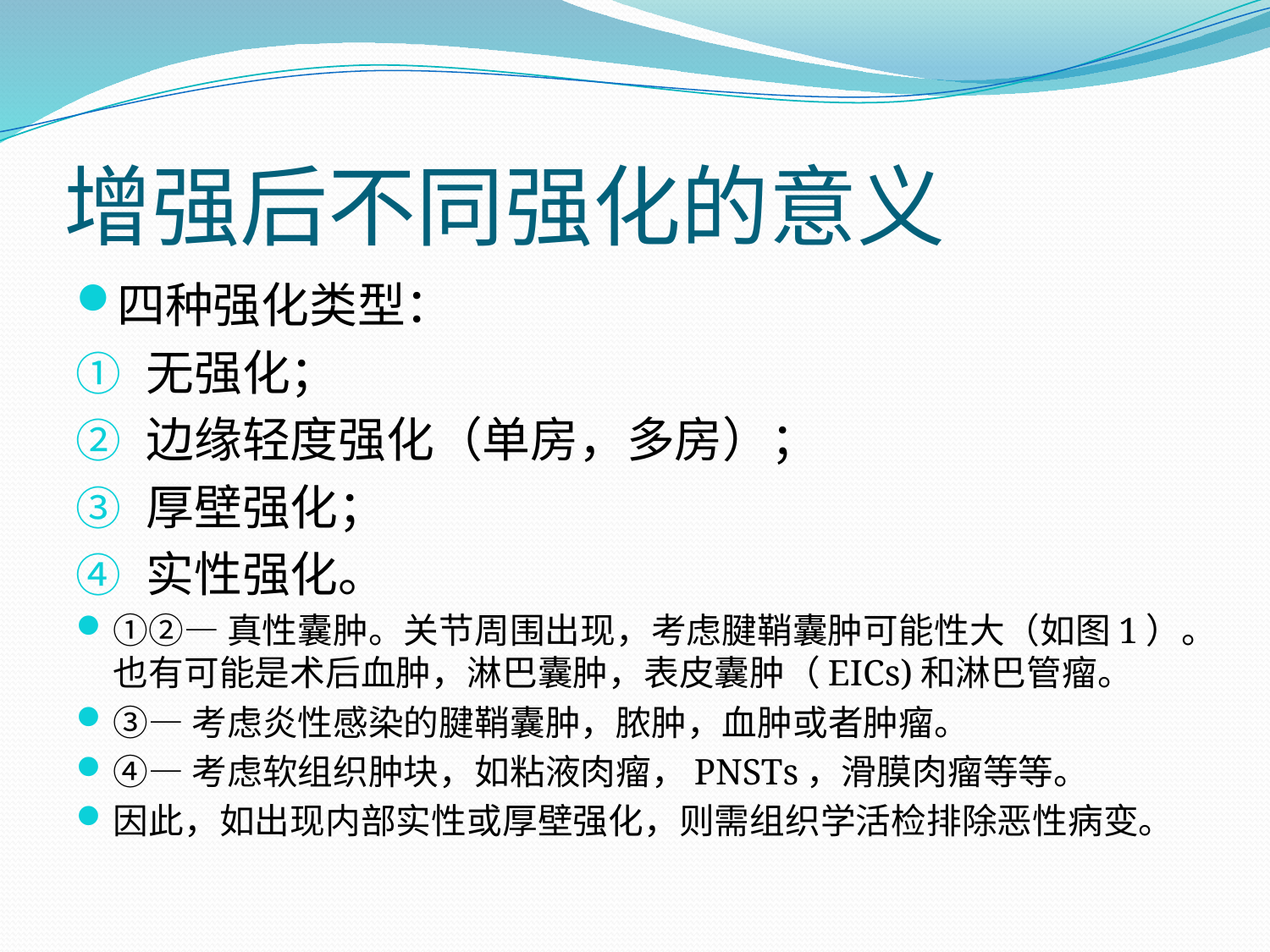

# 增强后不同强化的意义
四种强化类型：
无强化；
边缘轻度强化（单房，多房）；
厚壁强化；
实性强化。
①②—真性囊肿。关节周围出现，考虑腱鞘囊肿可能性大（如图1）。也有可能是术后血肿，淋巴囊肿，表皮囊肿（EICs)和淋巴管瘤。
③—考虑炎性感染的腱鞘囊肿，脓肿，血肿或者肿瘤。
④—考虑软组织肿块，如粘液肉瘤，PNSTs，滑膜肉瘤等等。
因此，如出现内部实性或厚壁强化，则需组织学活检排除恶性病变。